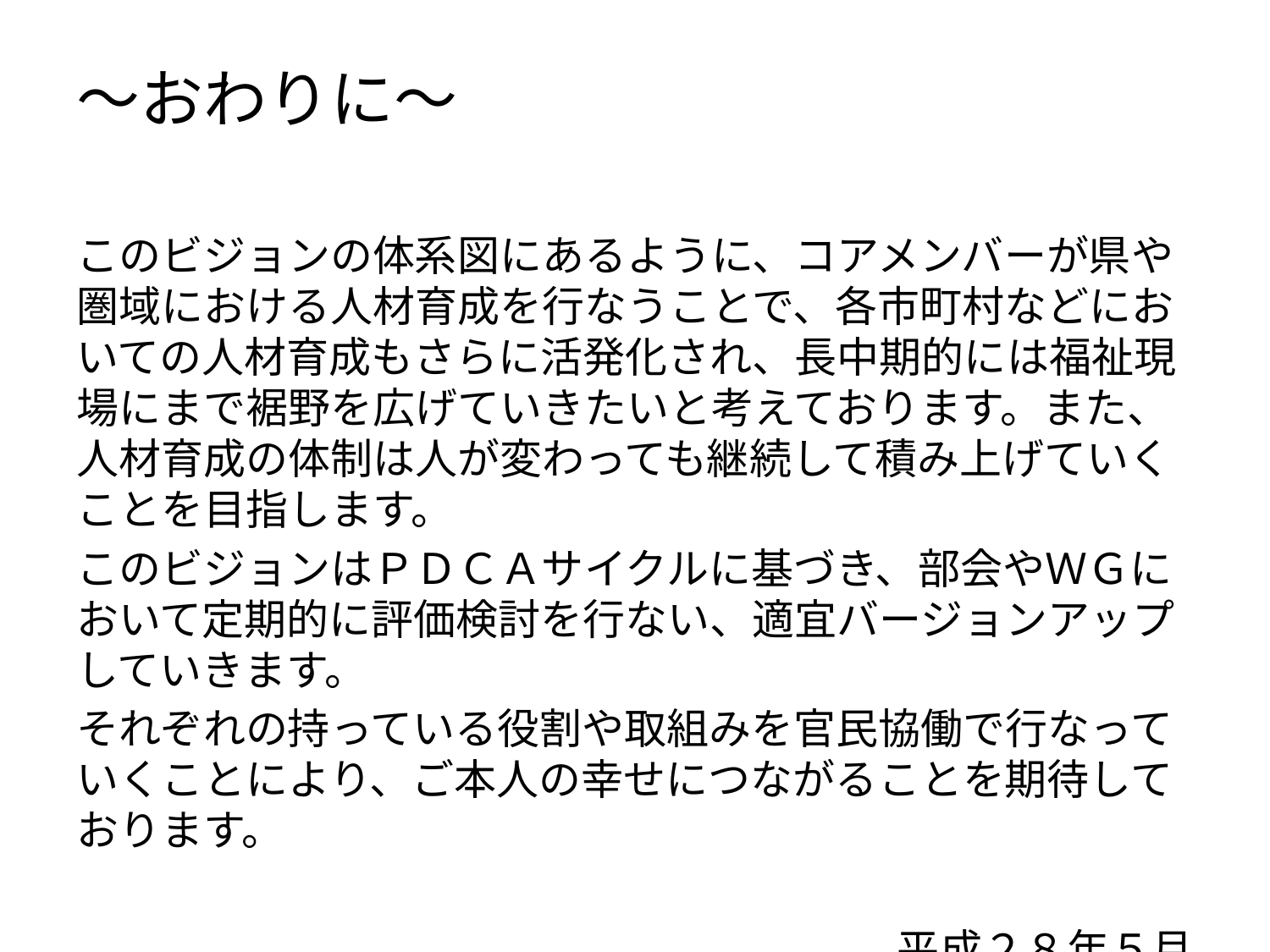

# ～おわりに～
このビジョンの体系図にあるように、コアメンバーが県や圏域における人材育成を行なうことで、各市町村などにおいての人材育成もさらに活発化され、長中期的には福祉現場にまで裾野を広げていきたいと考えております。また、人材育成の体制は人が変わっても継続して積み上げていくことを目指します。
このビジョンはＰＤＣＡサイクルに基づき、部会やＷＧにおいて定期的に評価検討を行ない、適宜バージョンアップしていきます。
それぞれの持っている役割や取組みを官民協働で行なっていくことにより、ご本人の幸せにつながることを期待しております。

平成２８年５月